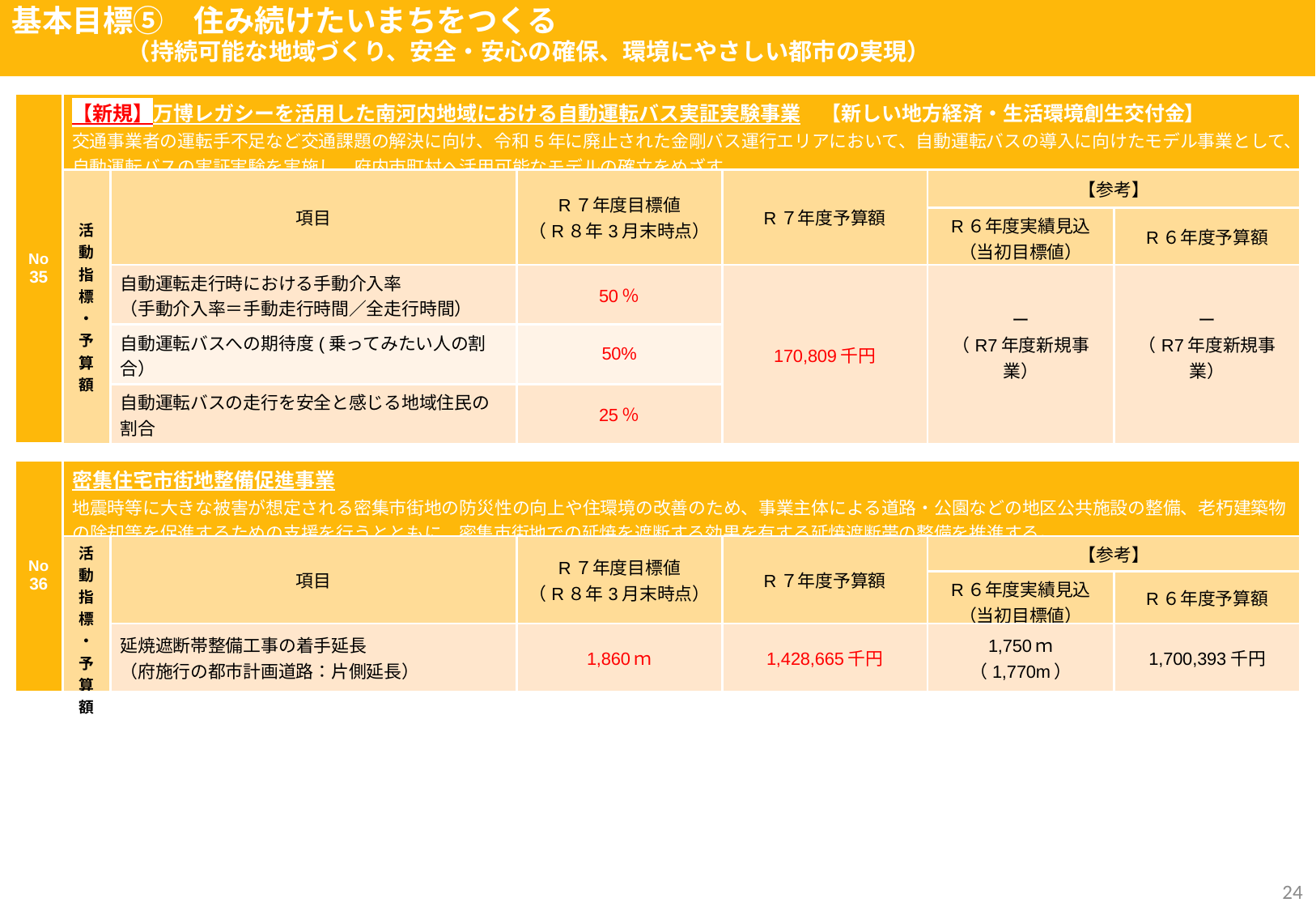

基本目標⑤　住み続けたいまちをつくる
                    （持続可能な地域づくり、安全・安心の確保、環境にやさしい都市の実現）
| No 35 | 【新規】万博レガシーを活用した南河内地域における自動運転バス実証実験事業　【新しい地方経済・生活環境創生交付金】 交通事業者の運転手不足など交通課題の解決に向け、令和5年に廃止された金剛バス運行エリアにおいて、自動運転バスの導入に向けたモデル事業として、自動運転バスの実証実験を実施し、府内市町村へ活用可能なモデルの確立をめざす。 |  |  |  |  |  |
| --- | --- | --- | --- | --- | --- | --- |
|  | 活動指標・予算額 | 項目 | R７年度目標値 （R８年3月末時点） | R７年度予算額 | 【参考】 | 予算執行額 （予算額） |
|  |  |  | R6年度目標値 （令和6年3月末時点） | 令和6年度予算額 | R６年度実績見込 （当初目標値） | R６年度予算額 |
|  |  | 自動運転走行時における手動介入率 （手動介入率＝手動走行時間／全走行時間） | 50％ | 170,809千円 | ー （R7年度新規事業） | ー （R7年度新規事業） |
|  |  | 自動運転バスへの期待度(乗ってみたい人の割合） | 50% |  | ー |  |
|  |  | 自動運転バスの走行を安全と感じる地域住民の割合 | 25％ |  | ー |  |
市町村局さまご相談
| No 36 | 密集住宅市街地整備促進事業 地震時等に大きな被害が想定される密集市街地の防災性の向上や住環境の改善のため、事業主体による道路・公園などの地区公共施設の整備、老朽建築物の除却等を促進するための支援を行うとともに、密集市街地での延焼を遮断する効果を有する延焼遮断帯の整備を推進する。 |  |  |  |  |  |
| --- | --- | --- | --- | --- | --- | --- |
|  | 活動指標・予算額 | 項目 | R７年度目標値 （R８年3月末時点） | R７年度予算額 | 【参考】 | 予算執行額 （予算額） |
|  |  |  | R6年度目標値 （令和6年3月末時点） | 令和6年度予算額 | R６年度実績見込 （当初目標値） | R６年度予算額 |
|  |  | 延焼遮断帯整備工事の着手延長 （府施行の都市計画道路：片側延長） | 1,860ｍ | 1,428,665千円 | 1,750ｍ （1,770m） | 1,700,393千円 |
24